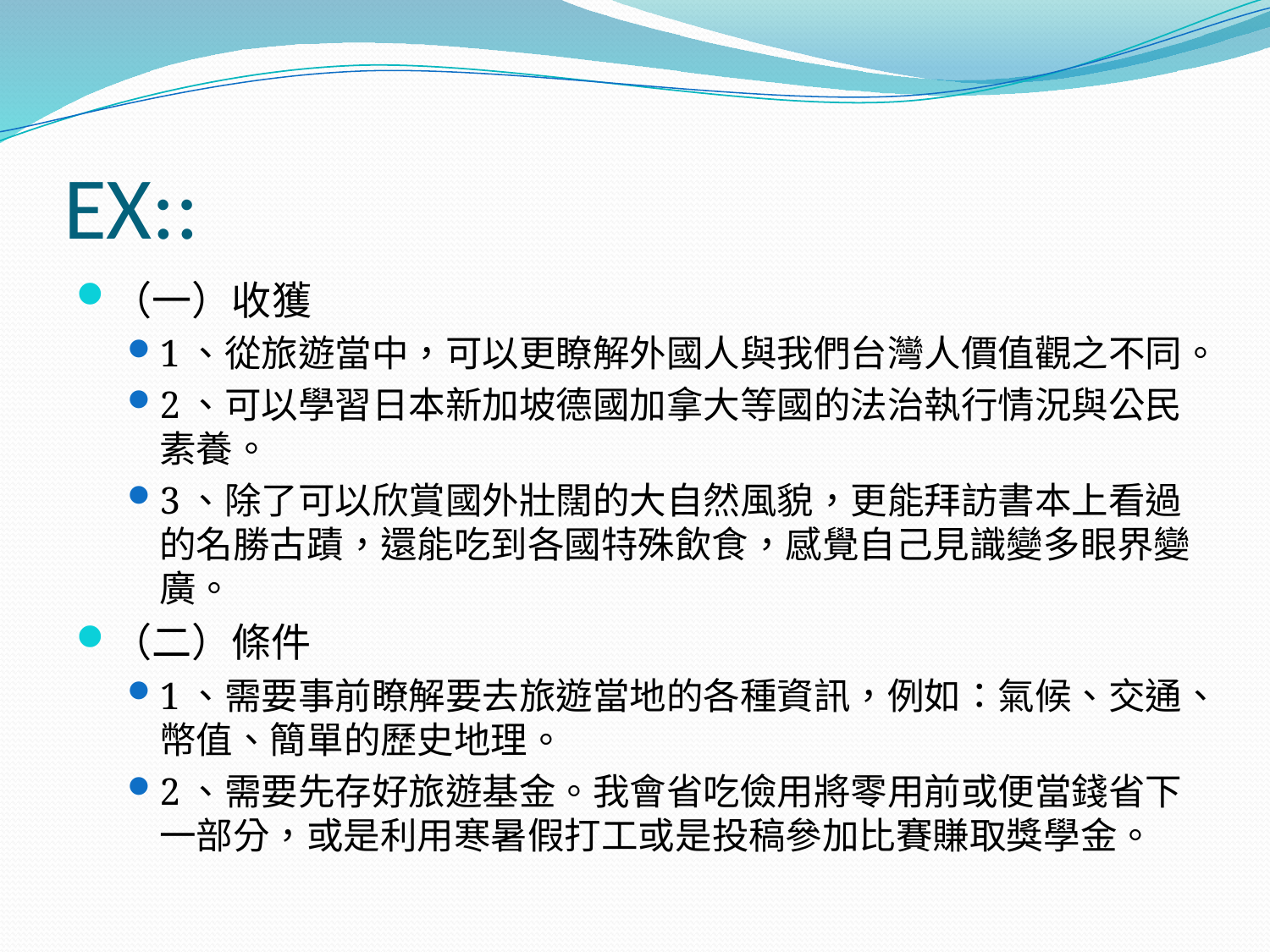

# EX::
（一）收獲
1、從旅遊當中，可以更瞭解外國人與我們台灣人價值觀之不同。
2、可以學習日本新加坡德國加拿大等國的法治執行情況與公民素養。
3、除了可以欣賞國外壯闊的大自然風貌，更能拜訪書本上看過的名勝古蹟，還能吃到各國特殊飲食，感覺自己見識變多眼界變廣。
（二）條件
1、需要事前瞭解要去旅遊當地的各種資訊，例如：氣候、交通、幣值、簡單的歷史地理。
2、需要先存好旅遊基金。我會省吃儉用將零用前或便當錢省下一部分，或是利用寒暑假打工或是投稿參加比賽賺取獎學金。